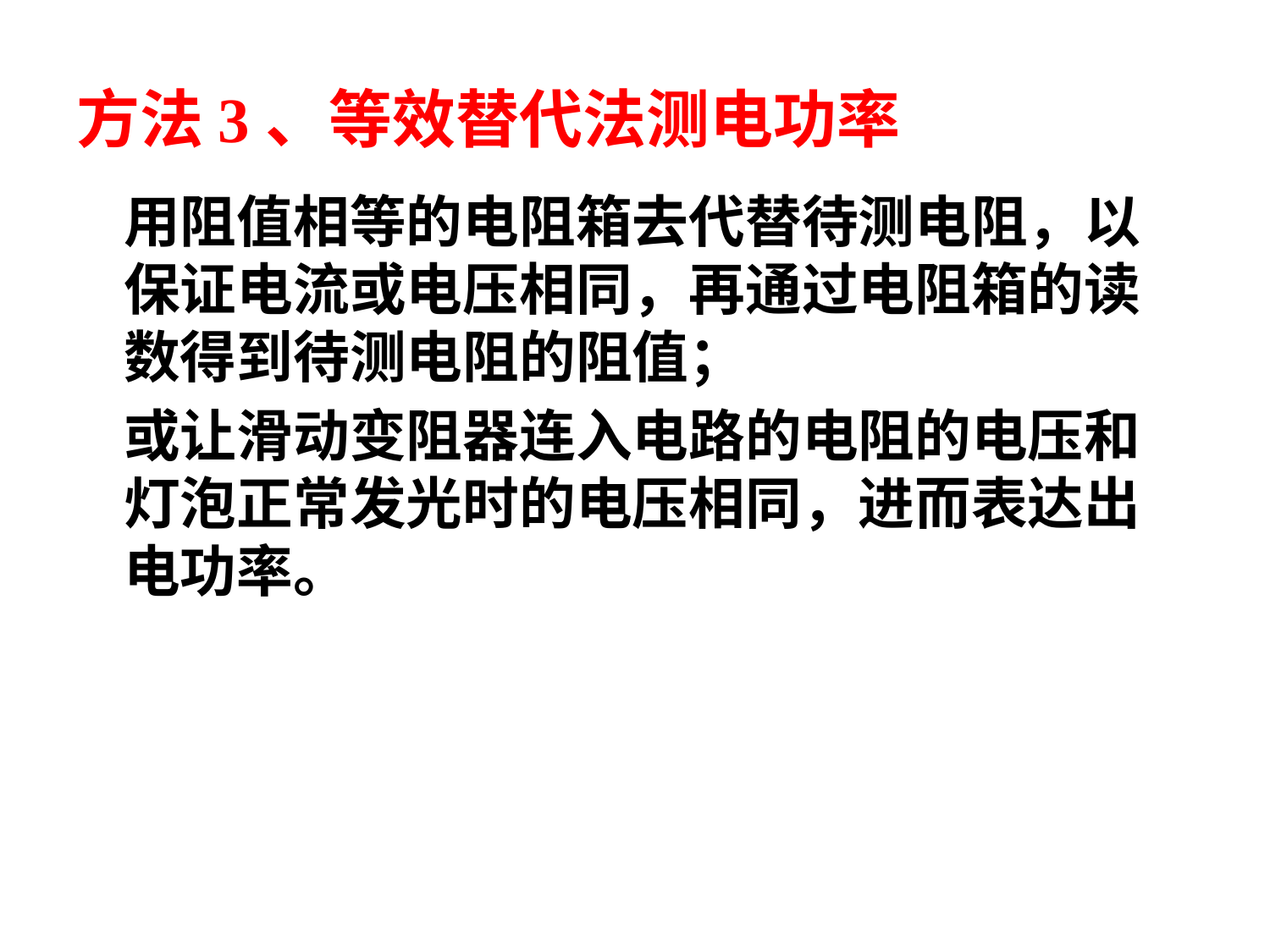

# 方法3、等效替代法测电功率
用阻值相等的电阻箱去代替待测电阻，以保证电流或电压相同，再通过电阻箱的读数得到待测电阻的阻值；
或让滑动变阻器连入电路的电阻的电压和灯泡正常发光时的电压相同，进而表达出电功率。